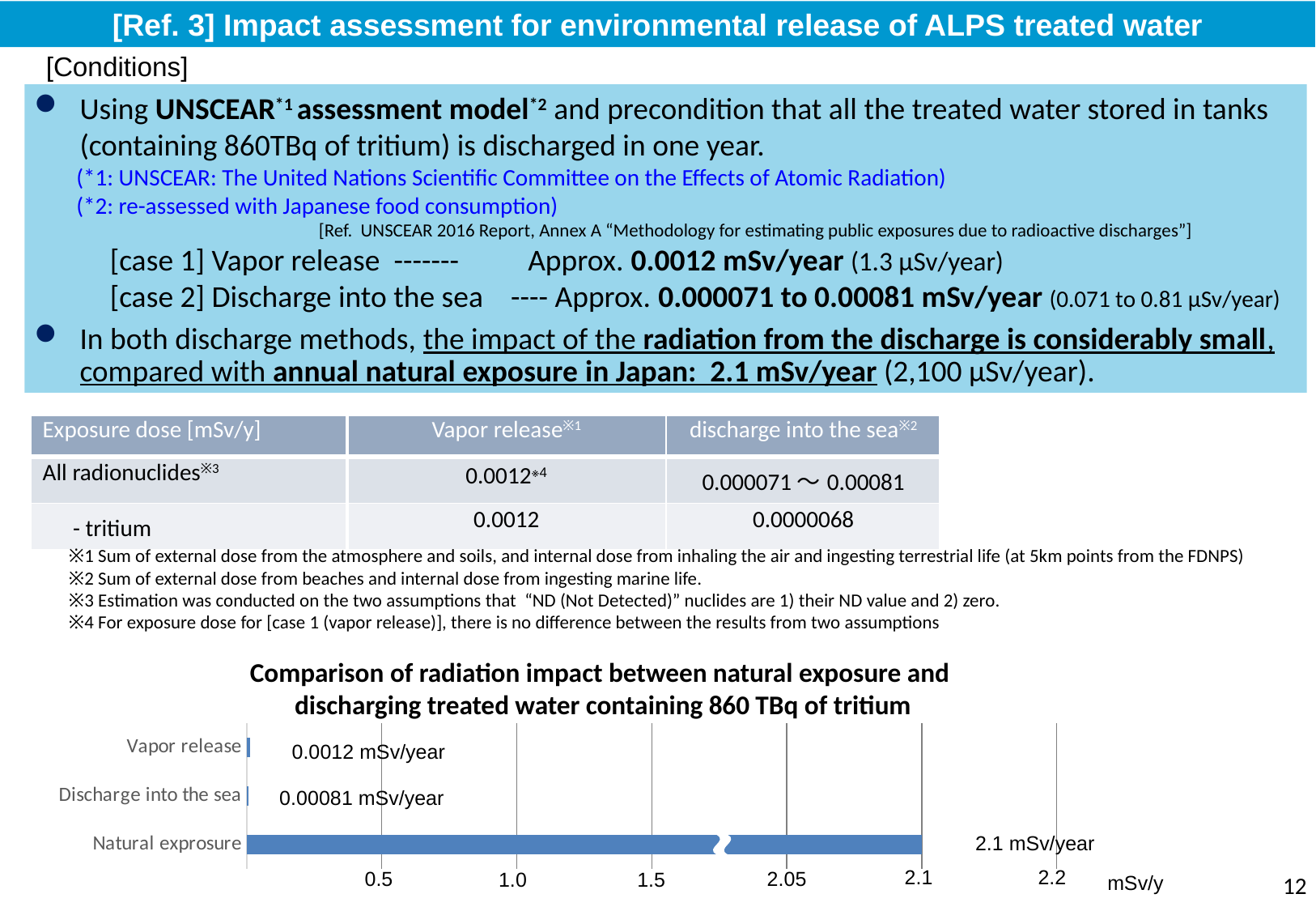

[Ref. 3] Impact assessment for environmental release of ALPS treated water
[Conditions]
Using UNSCEAR*1 assessment model*2 and precondition that all the treated water stored in tanks (containing 860TBq of tritium) is discharged in one year.
        (*1: UNSCEAR: The United Nations Scientific Committee on the Effects of Atomic Radiation)
        (*2: re-assessed with Japanese food consumption)
                                                                   [Ref.  UNSCEAR 2016 Report, Annex A “Methodology for estimating public exposures due to radioactive discharges”]
           [case 1] Vapor release  -------          Approx. 0.0012 mSv/year (1.3 μSv/year)
           [case 2] Discharge into the sea    ---- Approx. 0.000071 to 0.00081 mSv/year (0.071 to 0.81 μSv/year)
In both discharge methods, the impact of the radiation from the discharge is considerably small, compared with annual natural exposure in Japan:  2.1 mSv/year (2,100 μSv/year).
| Exposure dose [mSv/y] | Vapor release※1 | discharge into the sea※2 |
| --- | --- | --- |
| All radionuclides※3 | 0.0012※4 | 0.000071～0.00081 |
| - tritium | 0.0012 | 0.0000068 |
※1 Sum of external dose from the atmosphere and soils, and internal dose from inhaling the air and ingesting terrestrial life (at 5km points from the FDNPS)
※2 Sum of external dose from beaches and internal dose from ingesting marine life.
※3 Estimation was conducted on the two assumptions that  “ND (Not Detected)” nuclides are 1) their ND value and 2) zero.
※4 For exposure dose for [case 1 (vapor release)], there is no difference between the results from two assumptions
Comparison of radiation impact between natural exposure and
 discharging treated water containing 860 TBq of tritium

### Chart

| Category | 被ばく線量 |
|---|---|
| Natural exprosure | 2500.0 |
| Discharge into the sea | 6.2 |
| Vapor release | 13.0 |
1.0
2.1
mSv/y
0.5
1.5
2.2
2.05
0.0012 mSv/year
0.00081 mSv/year

2.1 mSv/year

12